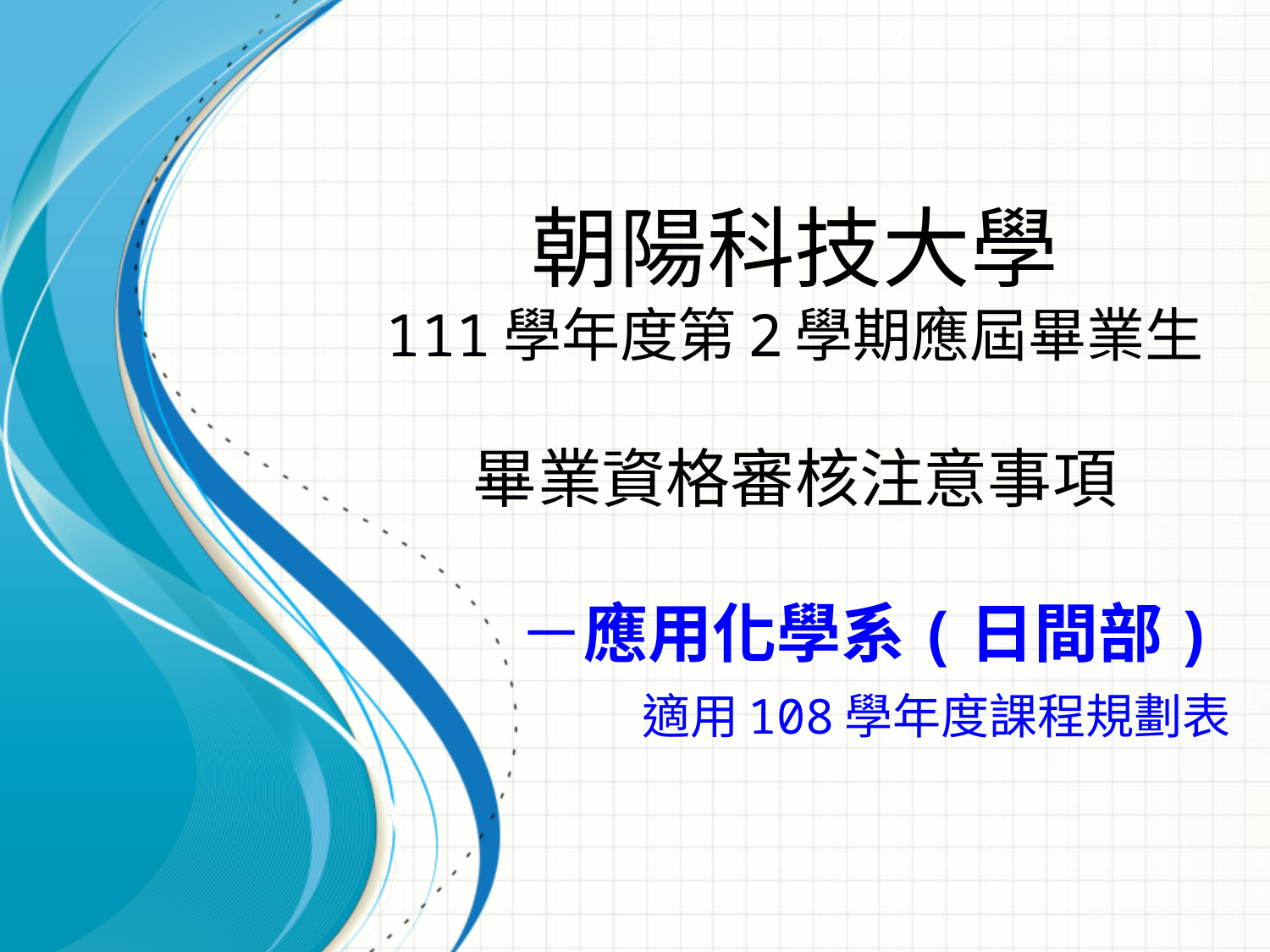

# 朝陽科技大學 111學年度第2學期應屆畢業生 畢業資格審核注意事項 　　 －應用化學系(日間部) 適用108學年度課程規劃表